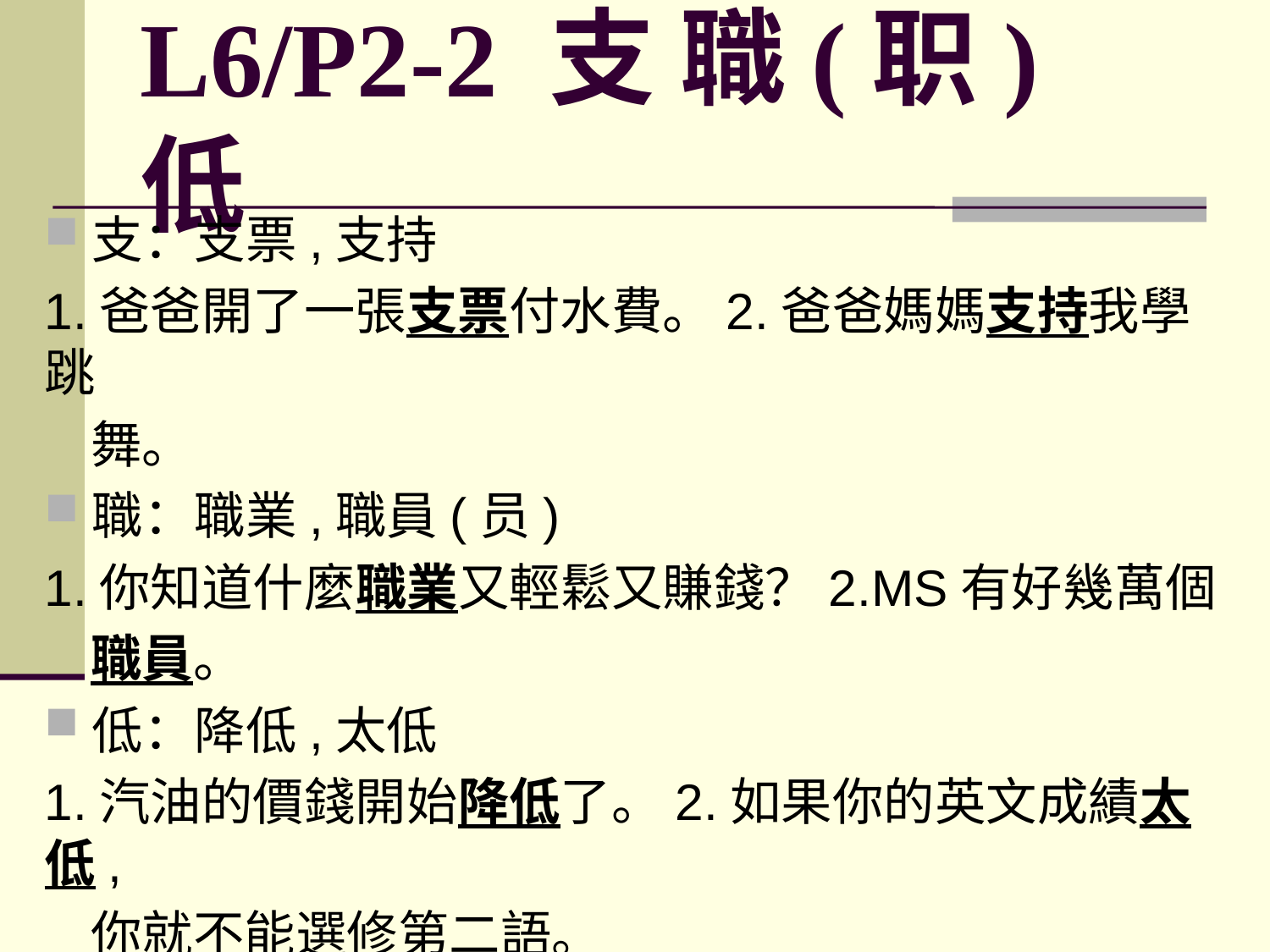

# L6/P2-2 支 職(职) 低
支：支票,支持
1.爸爸開了一張支票付水費。2.爸爸媽媽支持我學跳
   舞。
職：職業,職員(员)
1.你知道什麼職業又輕鬆又賺錢？2.MS有好幾萬個
   職員。
低：降低,太低
1.汽油的價錢開始降低了。2.如果你的英文成績太低,
   你就不能選修第二語。